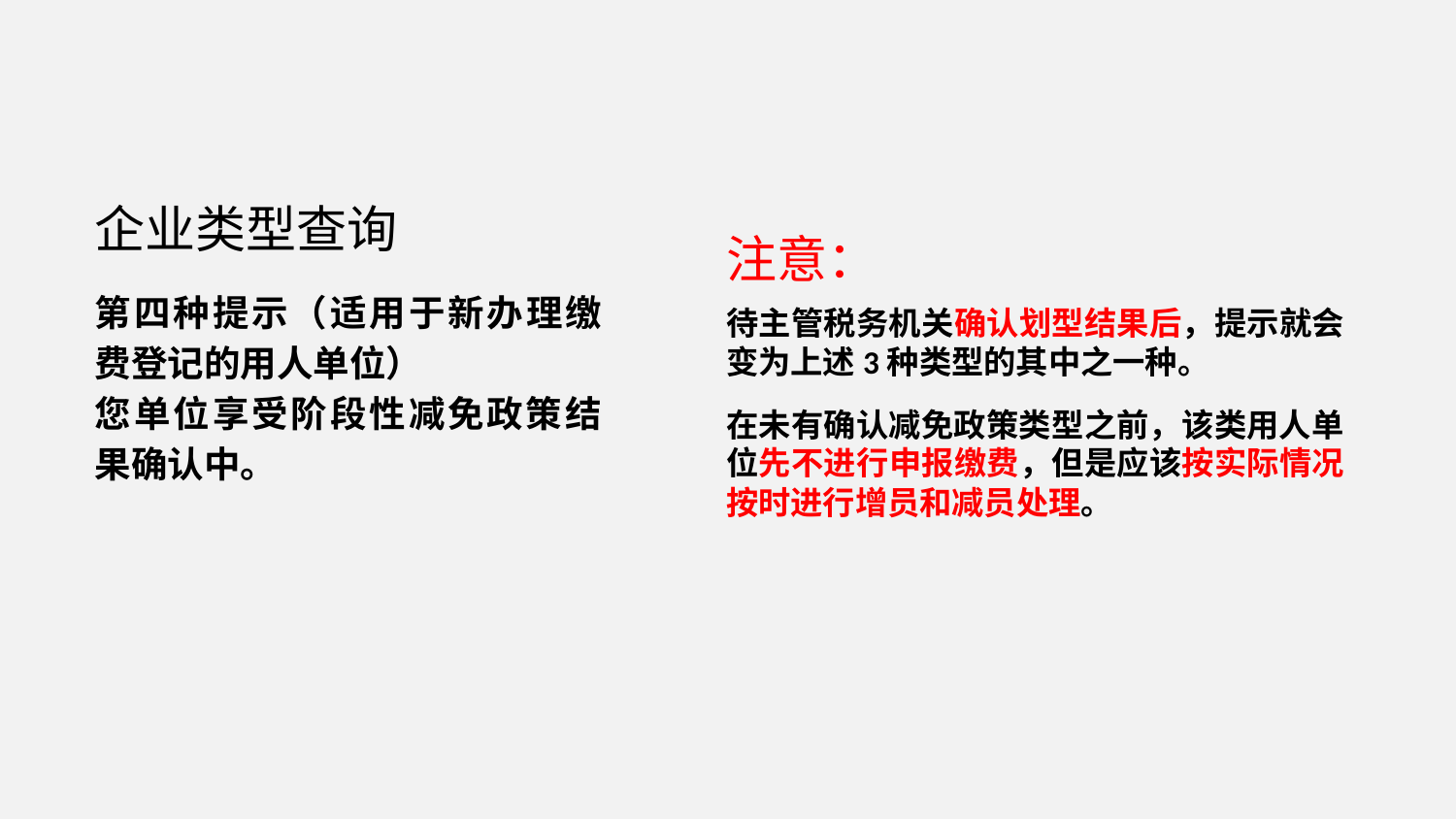

企业类型查询
注意：
第四种提示（适用于新办理缴费登记的用人单位）
您单位享受阶段性减免政策结果确认中。
待主管税务机关确认划型结果后，提示就会变为上述3种类型的其中之一种。
在未有确认减免政策类型之前，该类用人单位先不进行申报缴费，但是应该按实际情况按时进行增员和减员处理。